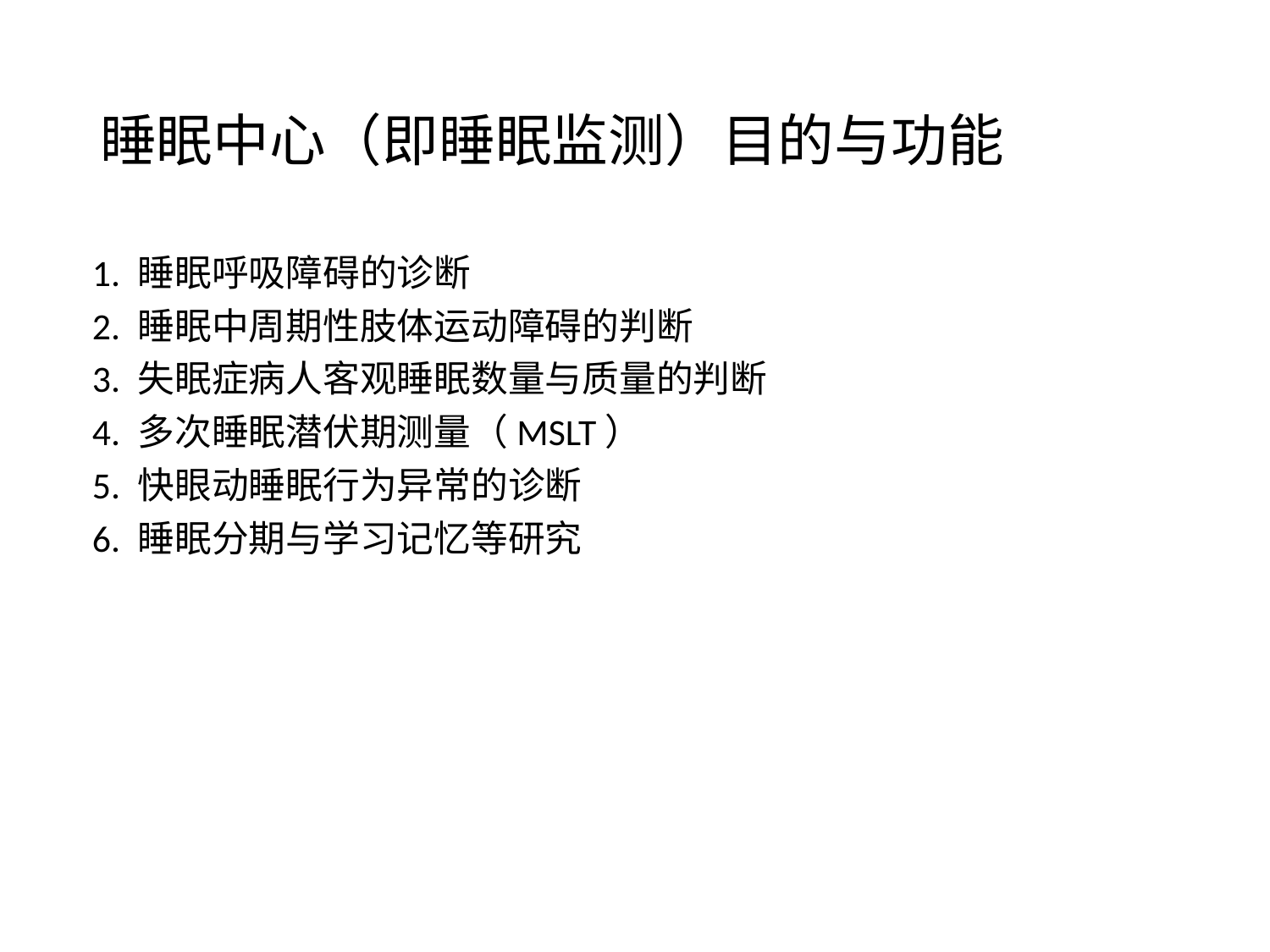

# 睡眠中心（即睡眠监测）目的与功能
1. 睡眠呼吸障碍的诊断
2. 睡眠中周期性肢体运动障碍的判断
3. 失眠症病人客观睡眠数量与质量的判断
4. 多次睡眠潜伏期测量（MSLT）
5. 快眼动睡眠行为异常的诊断
6. 睡眠分期与学习记忆等研究